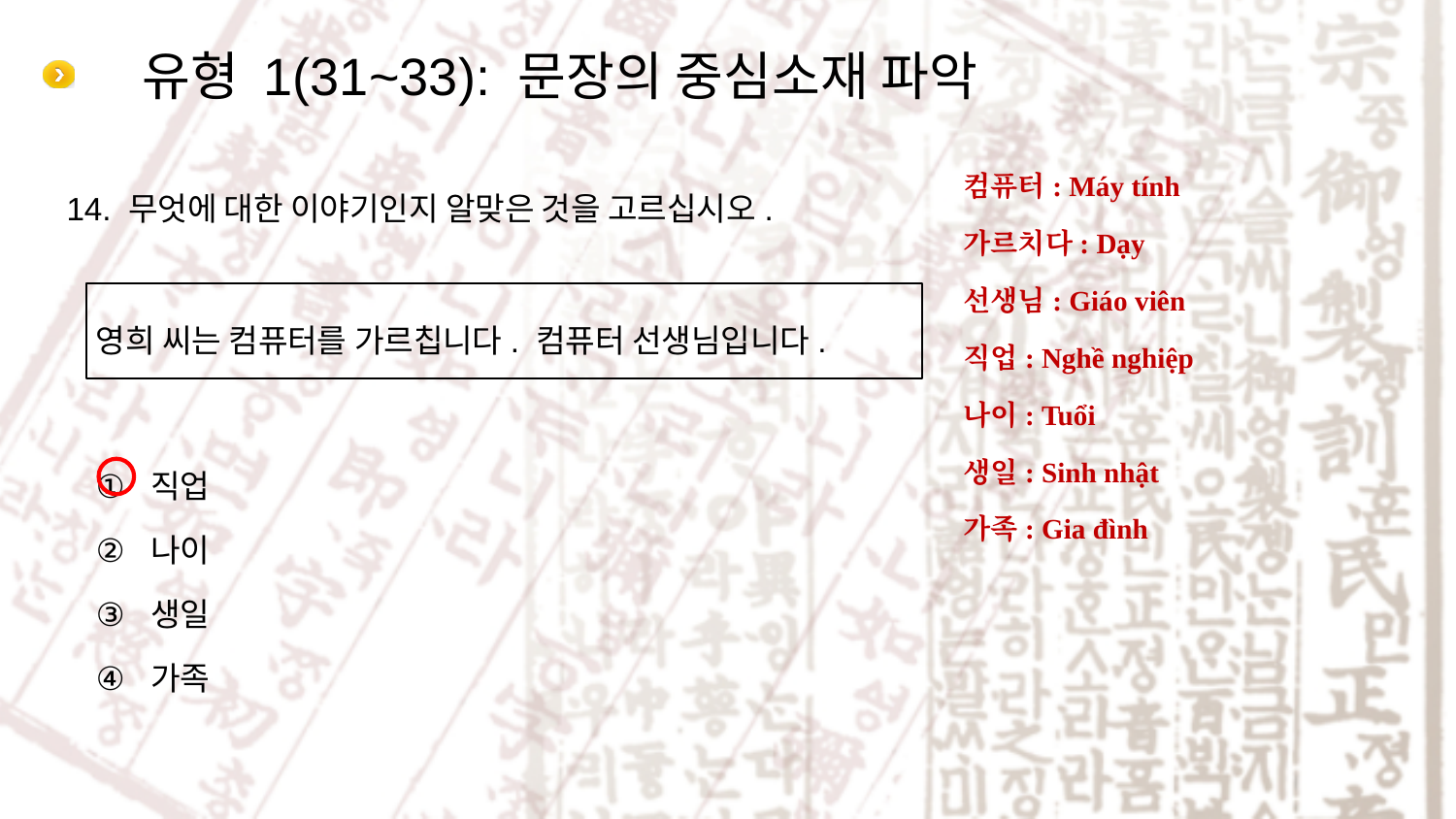

# 유형 1(31~33): 문장의 중심소재 파악
컴퓨터: Máy tính
가르치다: Dạy
선생님: Giáo viên
직업: Nghề nghiệp
나이: Tuổi
생일: Sinh nhật
가족: Gia đình
14. 무엇에 대한 이야기인지 알맞은 것을 고르십시오.
영희 씨는 컴퓨터를 가르칩니다. 컴퓨터 선생님입니다.
직업
나이
생일
가족